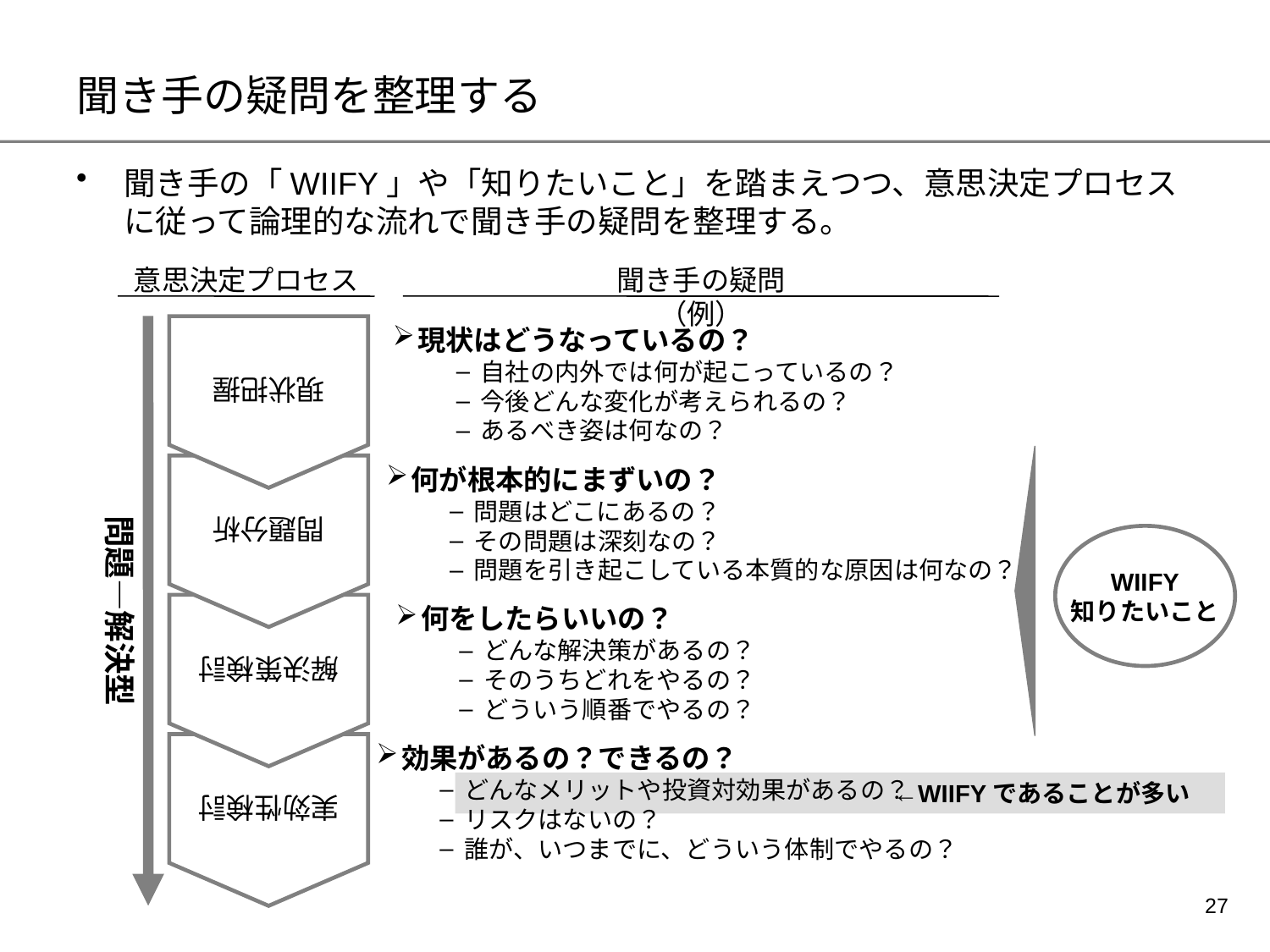

# 聞き手の疑問を整理する
聞き手の「WIIFY」や「知りたいこと」を踏まえつつ、意思決定プロセスに従って論理的な流れで聞き手の疑問を整理する。
意思決定プロセス

聞き手の疑問（例）

現状把握
問題分析
解決策検討
実効性検討
現状はどうなっているの？
自社の内外では何が起こっているの？
今後どんな変化が考えられるの？
あるべき姿は何なの？
何が根本的にまずいの？
問題はどこにあるの？
その問題は深刻なの？
問題を引き起こしている本質的な原因は何なの？
問題―解決型
WIIFY
知りたいこと

何をしたらいいの？
どんな解決策があるの？
そのうちどれをやるの？
どういう順番でやるの？
効果があるの？できるの？
どんなメリットや投資対効果があるの？
リスクはないの？
誰が、いつまでに、どういう体制でやるの？
←WIIFYであることが多い

27